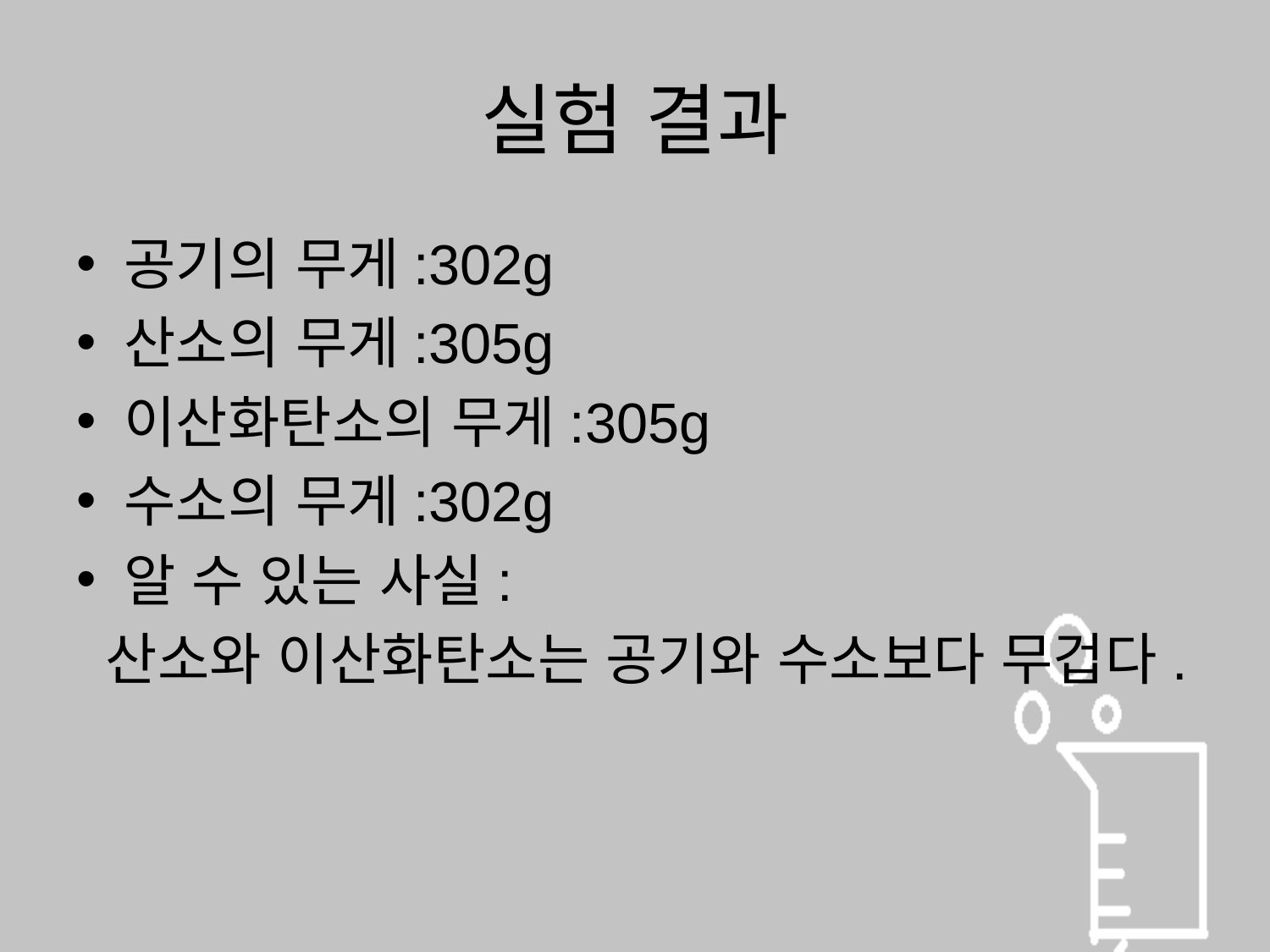

# 실험 결과
공기의 무게:302g
산소의 무게:305g
이산화탄소의 무게:305g
수소의 무게:302g
알 수 있는 사실:
 산소와 이산화탄소는 공기와 수소보다 무겁다.